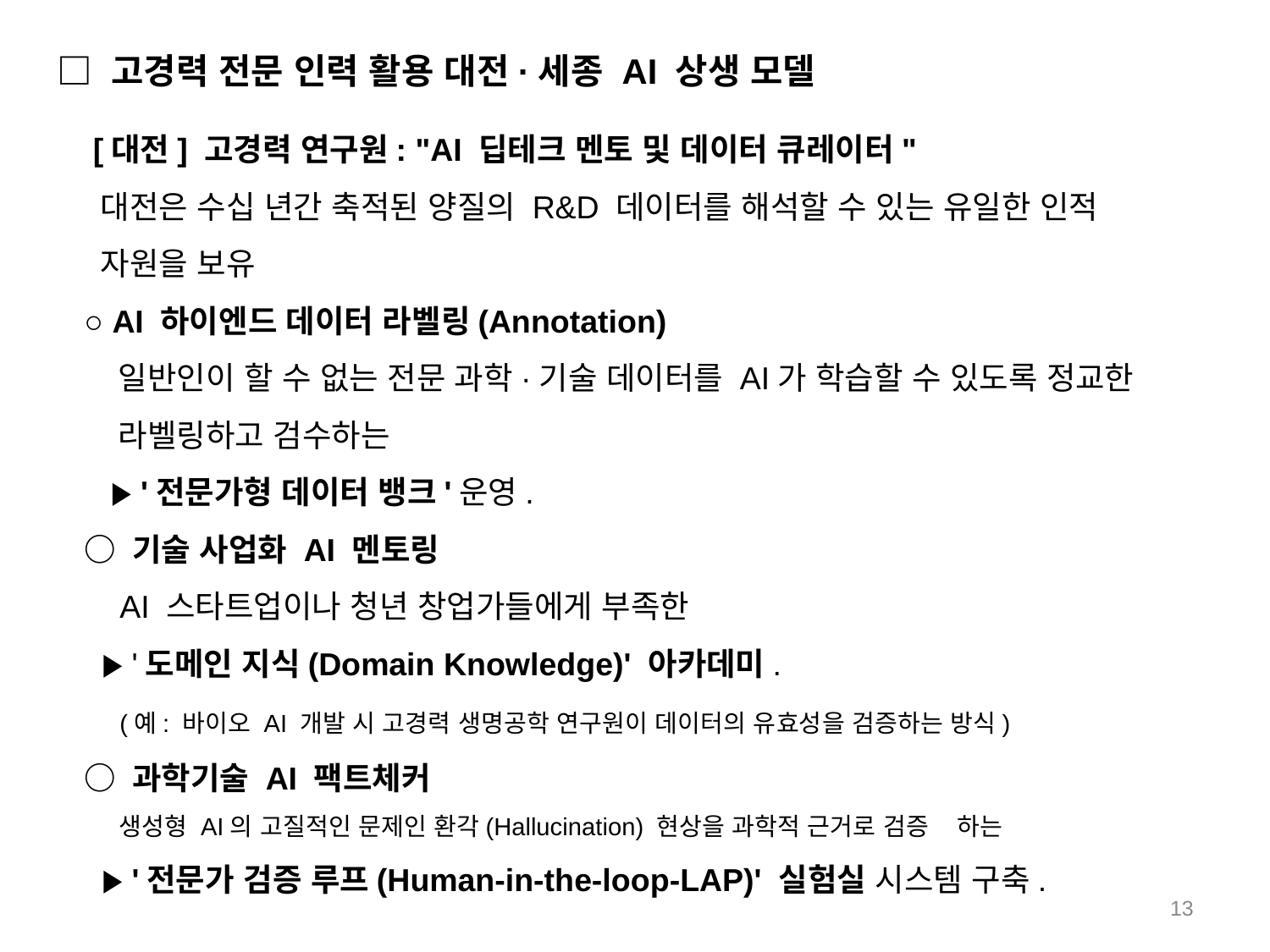

□ 고경력 전문 인력 활용 대전·세종 AI 상생 모델
    [대전] 고경력 연구원: "AI 딥테크 멘토 및 데이터 큐레이터"
    대전은 수십 년간 축적된 양질의 R&D 데이터를 해석할 수 있는 유일한 인적
    자원을 보유
   ○ AI 하이엔드 데이터 라벨링(Annotation)
      일반인이 할 수 없는 전문 과학·기술 데이터를 AI가 학습할 수 있도록 정교한
      라벨링하고 검수하는
      ▶ '전문가형 데이터 뱅크'운영.
   ○ 기술 사업화 AI 멘토링
       AI 스타트업이나 청년 창업가들에게 부족한
     ▶ '도메인 지식(Domain Knowledge)' 아카데미.
       (예: 바이오 AI 개발 시 고경력 생명공학 연구원이 데이터의 유효성을 검증하는 방식)
   ○ 과학기술 AI 팩트체커
        생성형 AI의 고질적인 문제인 환각(Hallucination) 현상을 과학적 근거로 검증    하는
     ▶ '전문가 검증 루프(Human-in-the-loop-LAP)' 실험실 시스템 구축.
13